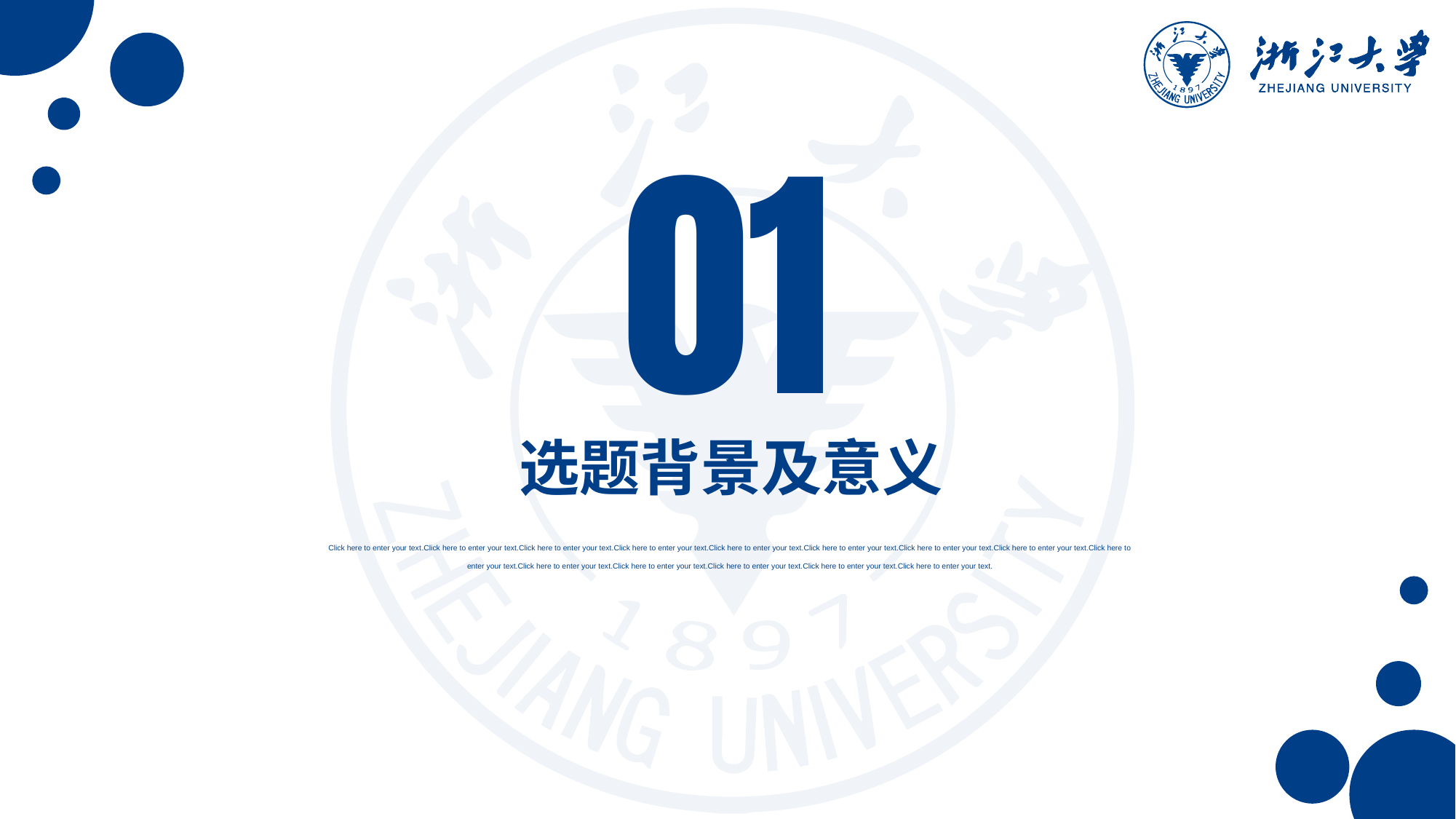

01

选题背景及意义
Click here to enter your text.Click here to enter your text.Click here to enter your text.Click here to enter your text.Click here to enter your text.Click here to enter your text.Click here to enter your text.Click here to enter your text.Click here to enter your text.Click here to enter your text.Click here to enter your text.Click here to enter your text.Click here to enter your text.Click here to enter your text.